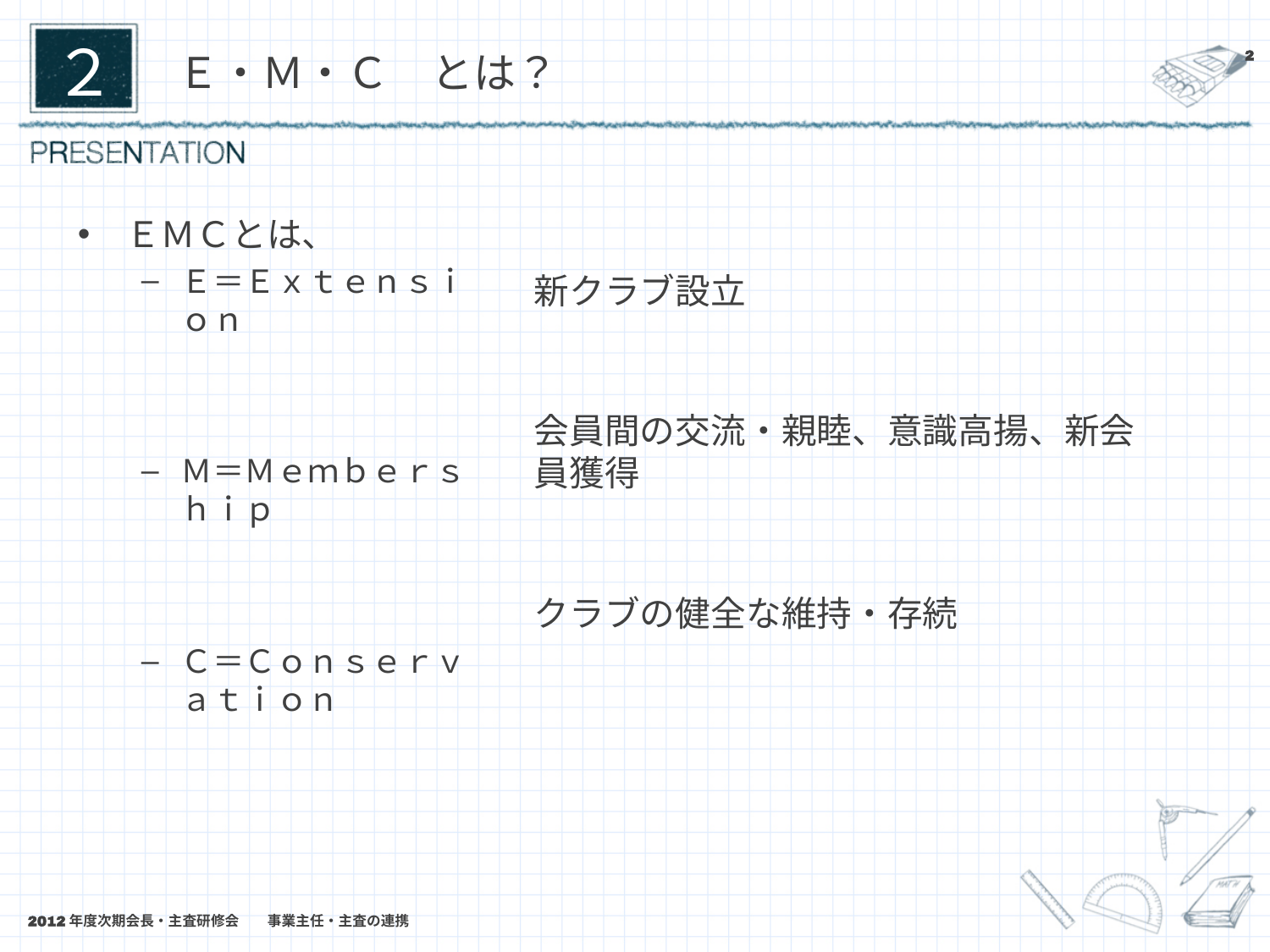

# Ｅ・Ｍ・Ｃ　とは？
２
2
ＥＭＣとは、
Ｅ＝Ｅｘｔｅｎｓｉｏｎ

Ｍ＝Ｍｅｍｂｅｒｓｈｉｐ

Ｃ＝Ｃｏｎｓｅｒｖａｔｉｏｎ

新クラブ設立

会員間の交流・親睦、意識高揚、新会員獲得

クラブの健全な維持・存続

2012年度次期会長・主査研修会　　事業主任・主査の連携